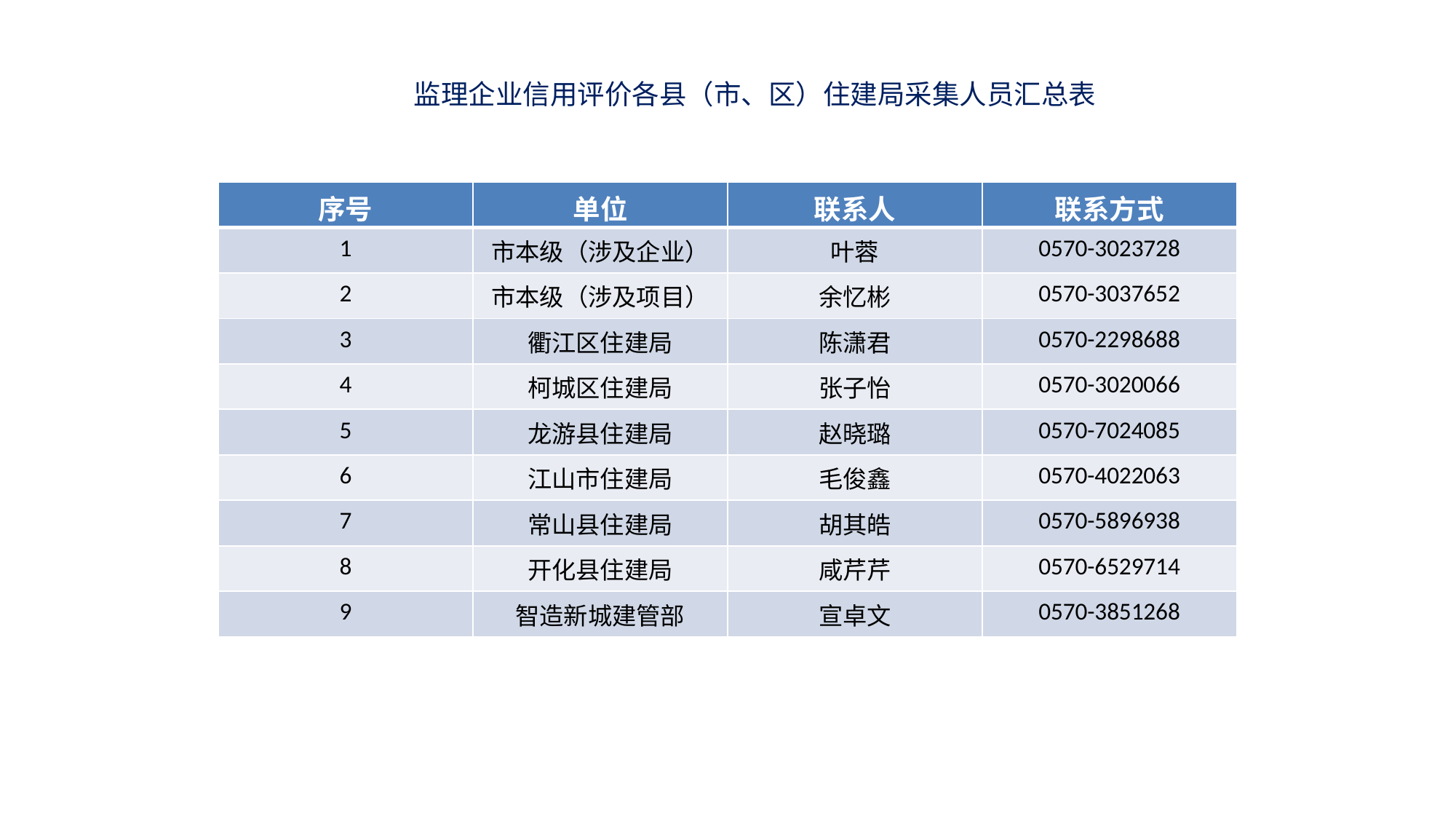

监理企业信用评价各县（市、区）住建局采集人员汇总表
| 序号 | 单位 | 联系人 | 联系方式 |
| --- | --- | --- | --- |
| 1 | 市本级（涉及企业） | 叶蓉 | 0570-3023728 |
| 2 | 市本级（涉及项目） | 余忆彬 | 0570-3037652 |
| 3 | 衢江区住建局 | 陈潇君 | 0570-2298688 |
| 4 | 柯城区住建局 | 张子怡 | 0570-3020066 |
| 5 | 龙游县住建局 | 赵晓璐 | 0570-7024085 |
| 6 | 江山市住建局 | 毛俊鑫 | 0570-4022063 |
| 7 | 常山县住建局 | 胡其皓 | 0570-5896938 |
| 8 | 开化县住建局 | 咸芹芹 | 0570-6529714 |
| 9 | 智造新城建管部 | 宣卓文 | 0570-3851268 |